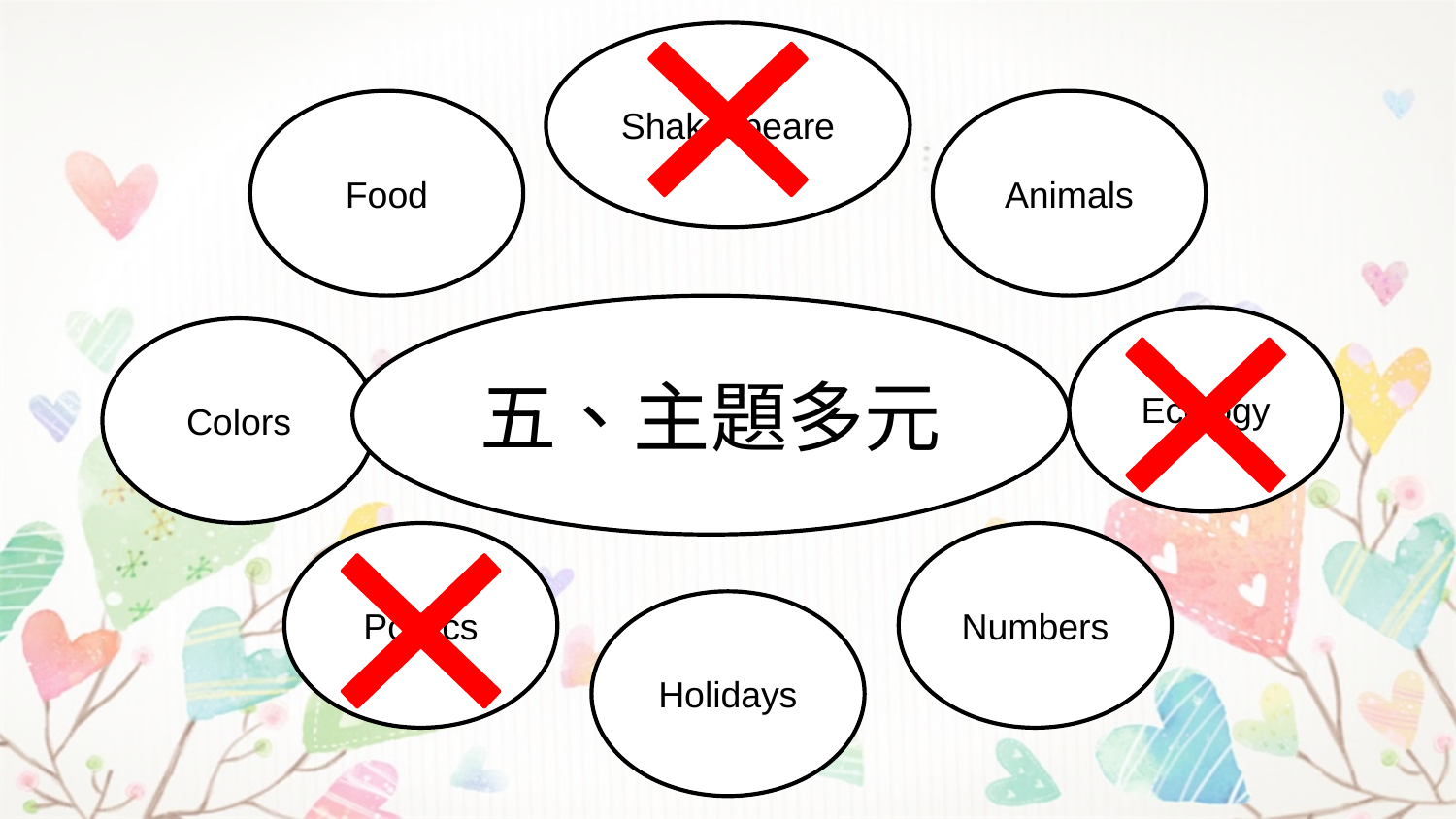

Shakespeare
Food
Animals

五、主題多元
Ecology
Colors

Politics
Numbers
Holidays